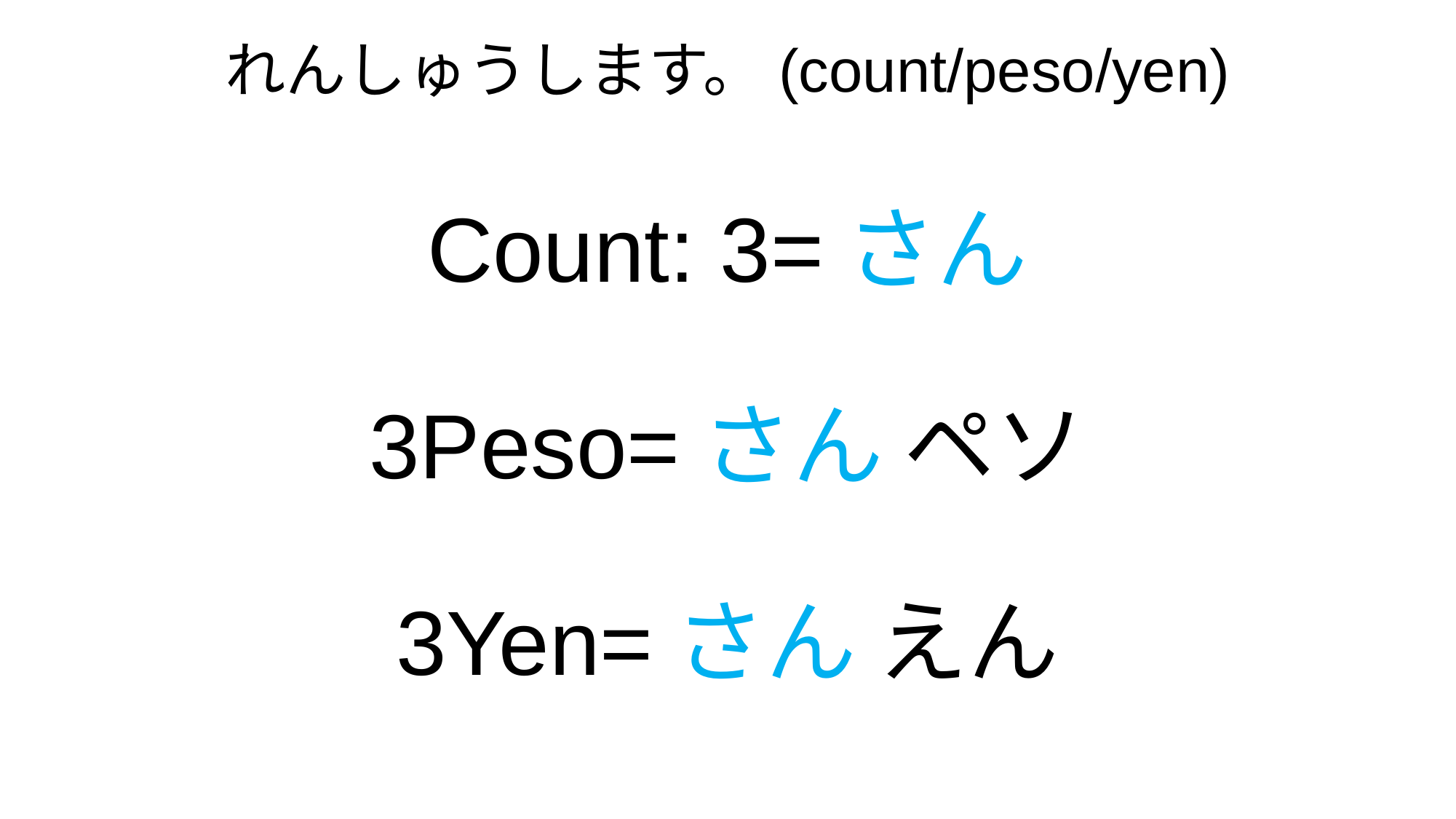

# れんしゅうします。(count/peso/yen) Count: 3=さん 3Peso=さん ペソ 3Yen=さん えん